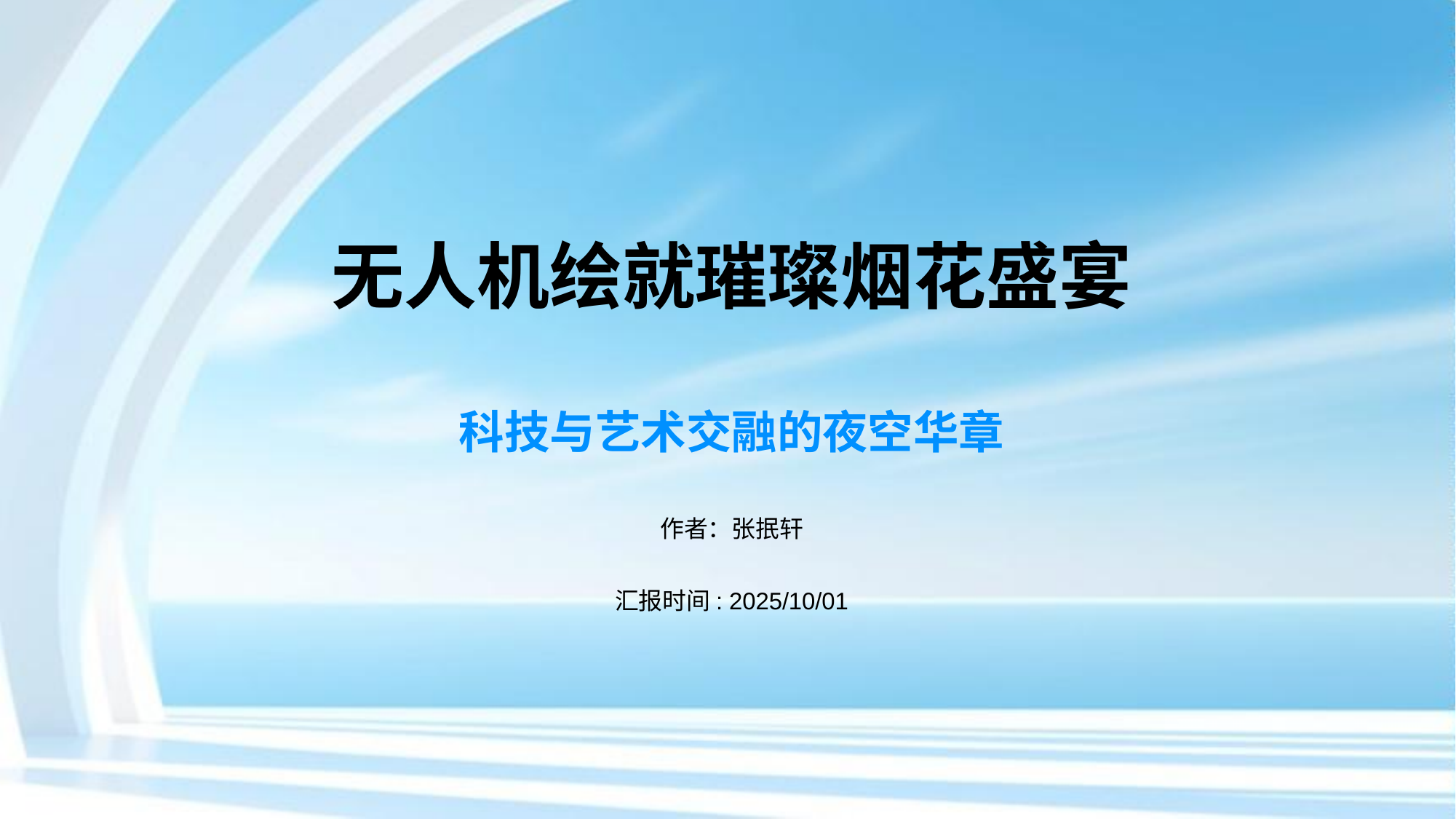

无人机绘就璀璨烟花盛宴
科技与艺术交融的夜空华章

作者：张抿轩

汇报时间: 2025/10/01